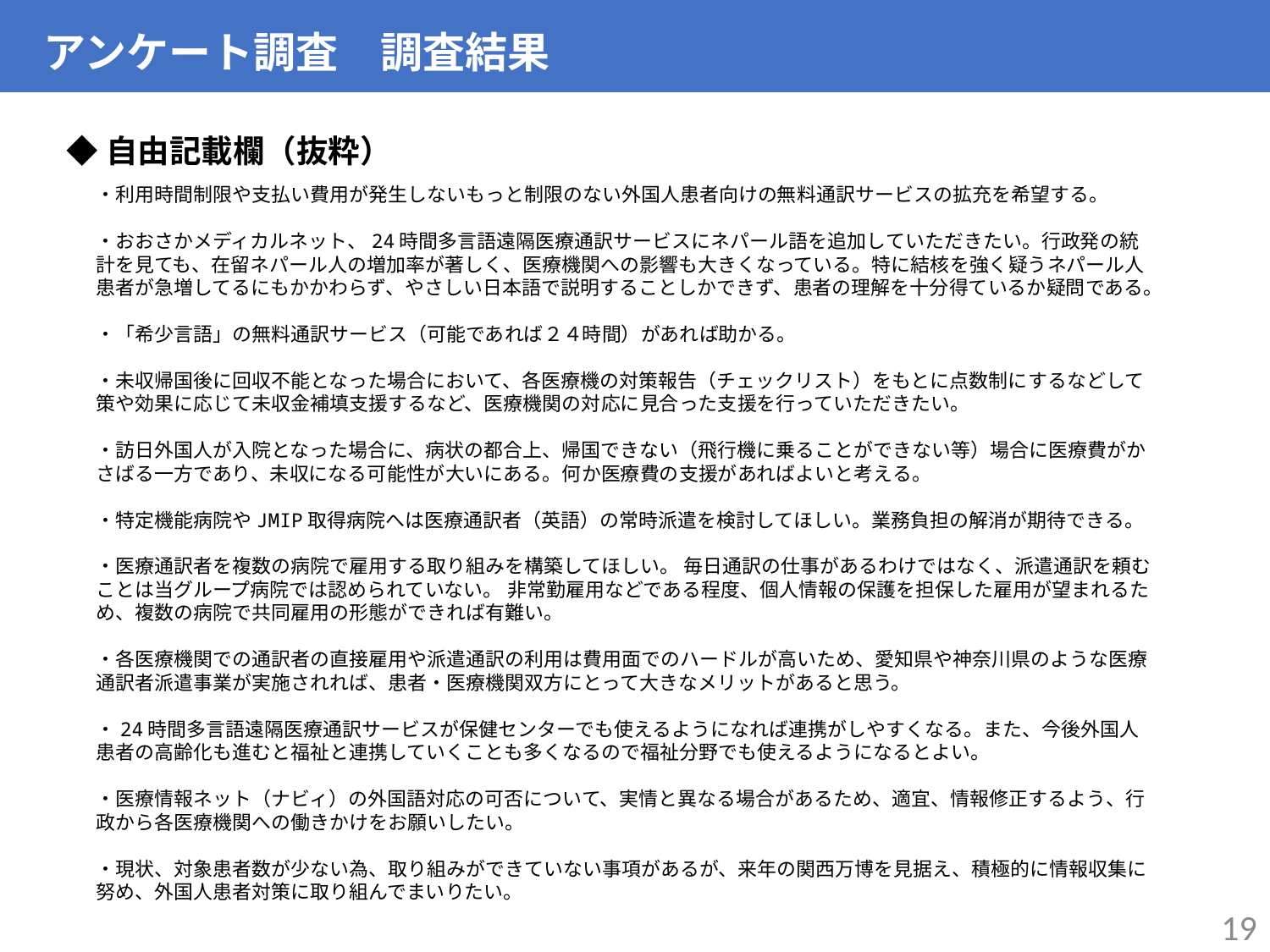

アンケート調査　調査結果
◆自由記載欄（抜粋）
・利用時間制限や支払い費用が発生しないもっと制限のない外国人患者向けの無料通訳サービスの拡充を希望する。

・おおさかメディカルネット、24時間多言語遠隔医療通訳サービスにネパール語を追加していただきたい。行政発の統計を見ても、在留ネパール人の増加率が著しく、医療機関への影響も大きくなっている。特に結核を強く疑うネパール人患者が急増してるにもかかわらず、やさしい日本語で説明することしかできず、患者の理解を十分得ているか疑問である。

・「希少言語」の無料通訳サービス（可能であれば２４時間）があれば助かる。

・未収帰国後に回収不能となった場合において、各医療機の対策報告（チェックリスト）をもとに点数制にするなどして策や効果に応じて未収金補填支援するなど、医療機関の対応に見合った支援を行っていただきたい。

・訪日外国人が入院となった場合に、病状の都合上、帰国できない（飛行機に乗ることができない等）場合に医療費がかさばる一方であり、未収になる可能性が大いにある。何か医療費の支援があればよいと考える。

・特定機能病院やJMIP取得病院へは医療通訳者（英語）の常時派遣を検討してほしい。業務負担の解消が期待できる。

・医療通訳者を複数の病院で雇用する取り組みを構築してほしい。 毎日通訳の仕事があるわけではなく、派遣通訳を頼むことは当グループ病院では認められていない。 非常勤雇用などである程度、個人情報の保護を担保した雇用が望まれるため、複数の病院で共同雇用の形態ができれば有難い。

・各医療機関での通訳者の直接雇用や派遣通訳の利用は費用面でのハードルが高いため、愛知県や神奈川県のような医療通訳者派遣事業が実施されれば、患者・医療機関双方にとって大きなメリットがあると思う。

・24時間多言語遠隔医療通訳サービスが保健センターでも使えるようになれば連携がしやすくなる。また、今後外国人患者の高齢化も進むと福祉と連携していくことも多くなるので福祉分野でも使えるようになるとよい。

・医療情報ネット（ナビィ）の外国語対応の可否について、実情と異なる場合があるため、適宜、情報修正するよう、行政から各医療機関への働きかけをお願いしたい。

・現状、対象患者数が少ない為、取り組みができていない事項があるが、来年の関西万博を見据え、積極的に情報収集に努め、外国人患者対策に取り組んでまいりたい。

19